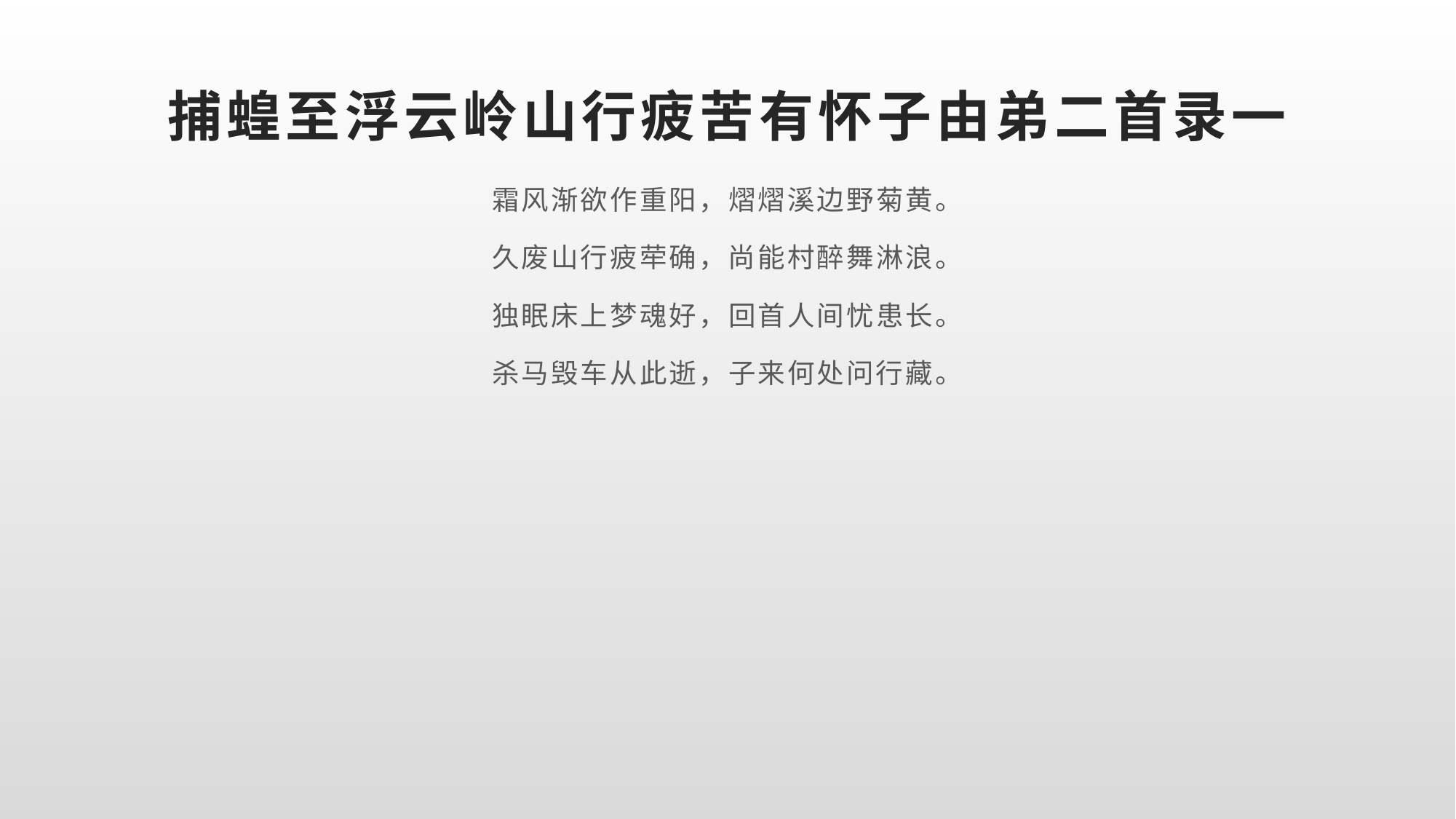

# 捕蝗至浮云岭山行疲苦有怀子由弟二首录一
霜风渐欲作重阳，熠熠溪边野菊黄。
久废山行疲荦确，尚能村醉舞淋浪。
独眠床上梦魂好，回首人间忧患长。
杀马毁车从此逝，子来何处问行藏。